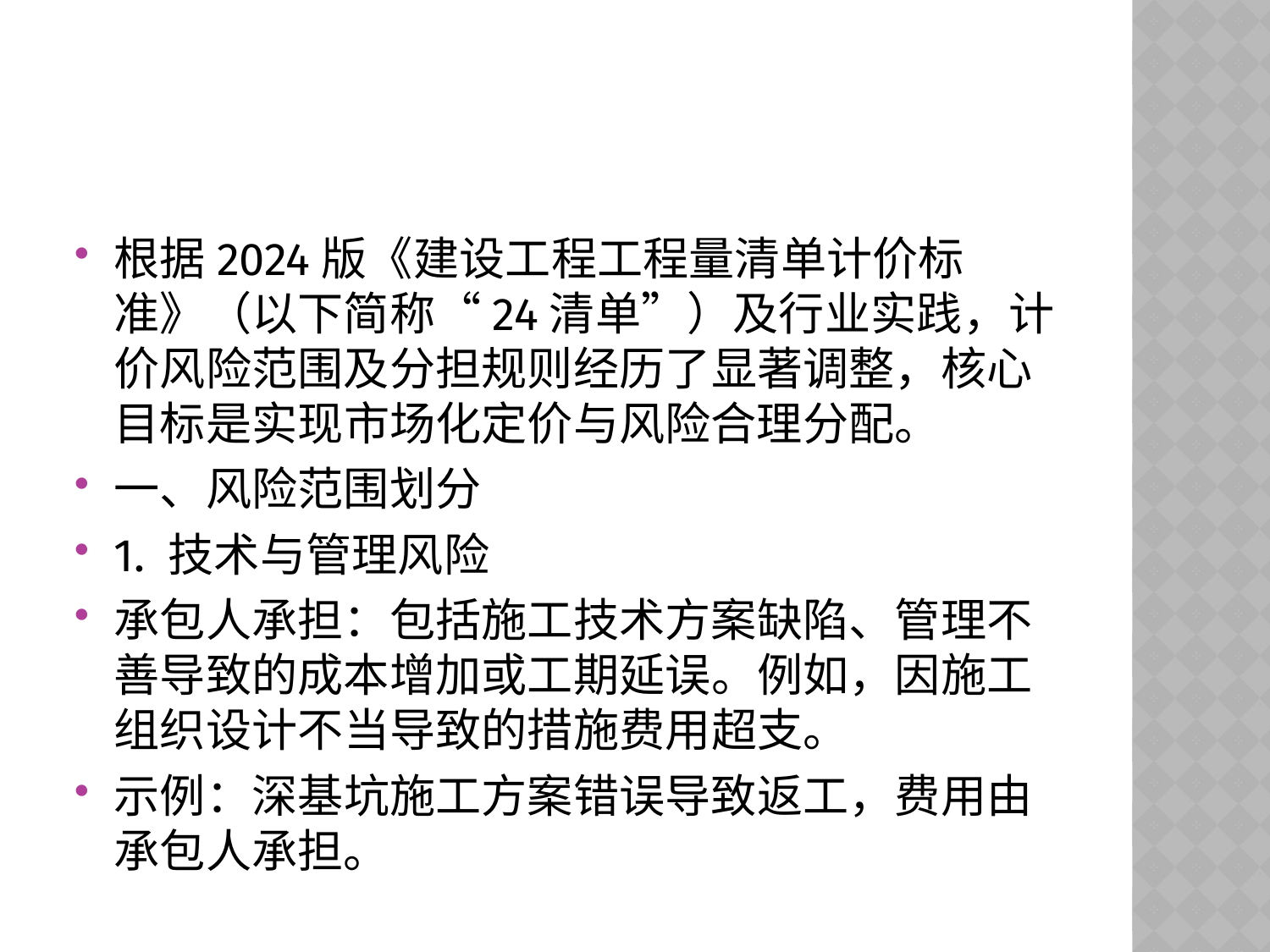

#
根据2024版《建设工程工程量清单计价标准》（以下简称“24清单”）及行业实践，计价风险范围及分担规则经历了显著调整，核心目标是实现市场化定价与风险合理分配。
一、风险范围划分
1. 技术与管理风险
承包人承担：包括施工技术方案缺陷、管理不善导致的成本增加或工期延误。例如，因施工组织设计不当导致的措施费用超支。
示例：深基坑施工方案错误导致返工，费用由承包人承担。